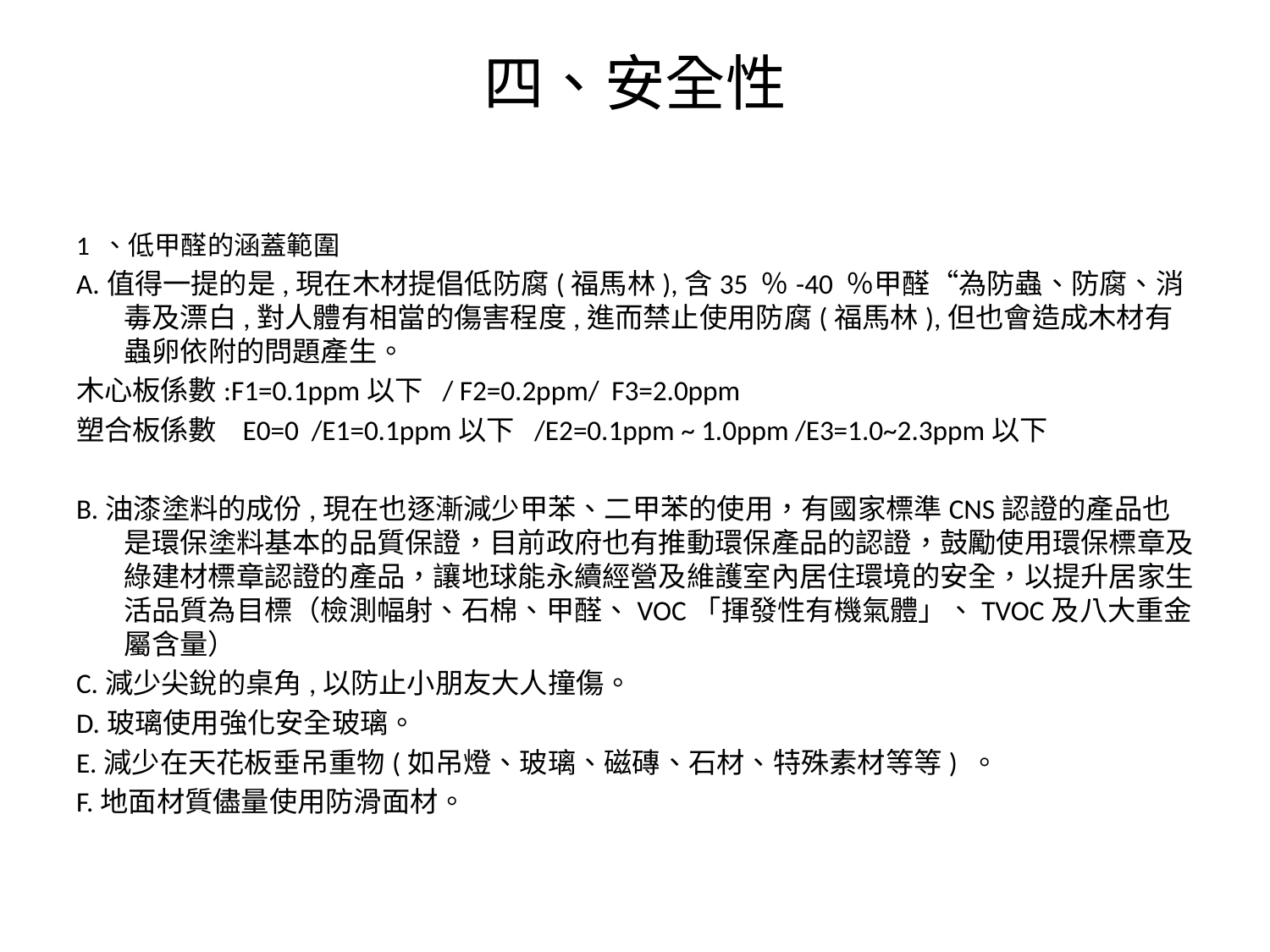

# 四、安全性
1 、低甲醛的涵蓋範圍
A.值得一提的是,現在木材提倡低防腐(福馬林),含35 ％-40 ％甲醛“為防蟲、防腐、消毒及漂白,對人體有相當的傷害程度,進而禁止使用防腐(福馬林),但也會造成木材有蟲卵依附的問題產生。
木心板係數:F1=0.1ppm以下  / F2=0.2ppm/  F3=2.0ppm
塑合板係數   E0=0  /E1=0.1ppm以下  /E2=0.1ppm ~ 1.0ppm /E3=1.0~2.3ppm以下

B.油漆塗料的成份,現在也逐漸減少甲苯、二甲苯的使用，有國家標準CNS認證的產品也是環保塗料基本的品質保證，目前政府也有推動環保產品的認證，鼓勵使用環保標章及綠建材標章認證的產品，讓地球能永續經營及維護室內居住環境的安全，以提升居家生活品質為目標（檢測幅射、石棉、甲醛、VOC「揮發性有機氣體」、TVOC及八大重金屬含量）
C.減少尖銳的桌角,以防止小朋友大人撞傷。
D.玻璃使用強化安全玻璃。
E.減少在天花板垂吊重物(如吊燈、玻璃、磁磚、石材、特殊素材等等) 。
F.地面材質儘量使用防滑面材。